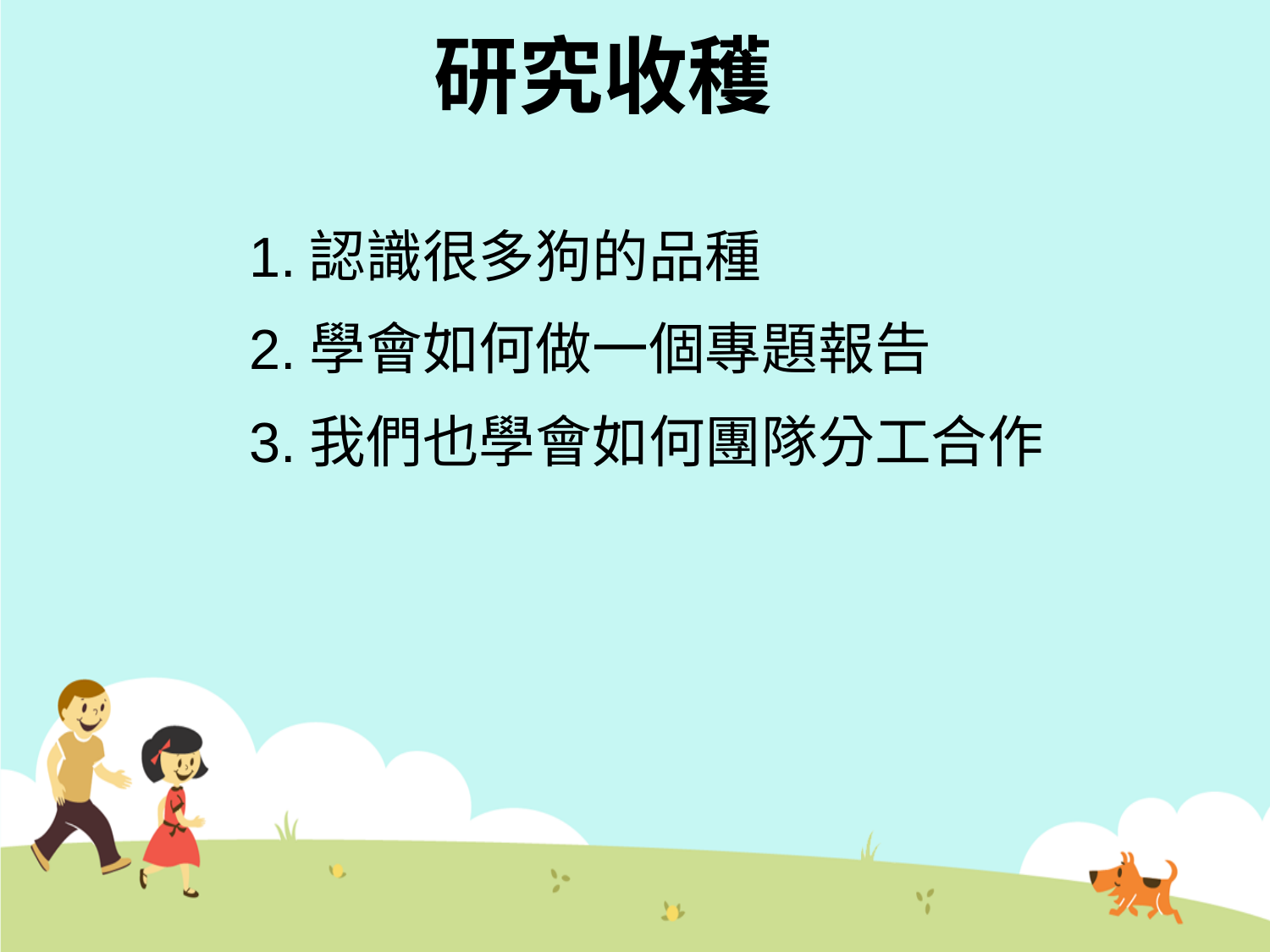

# 研究收穫
1.認識很多狗的品種
2.學會如何做一個專題報告
3.我們也學會如何團隊分工合作